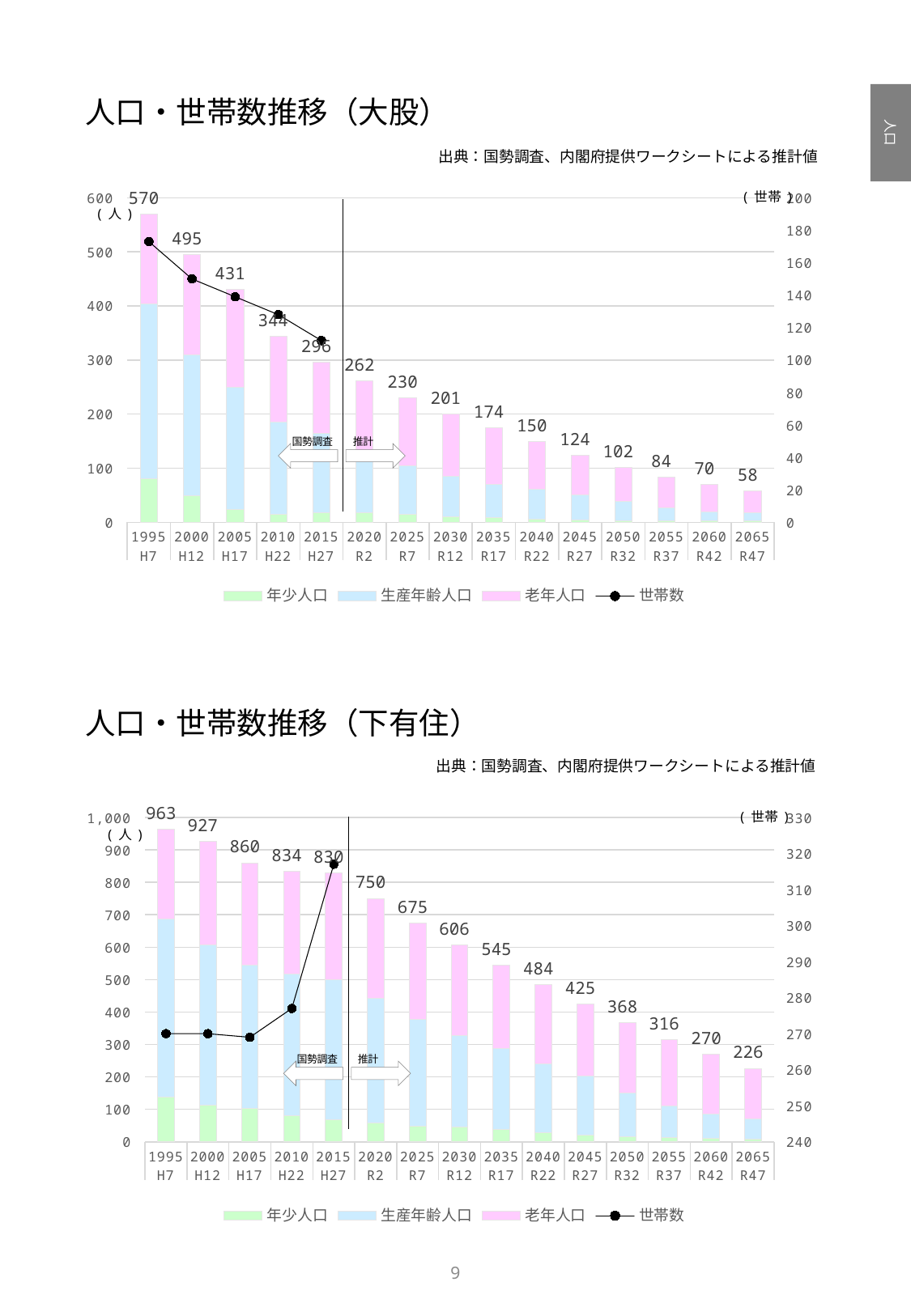

人口
# 人口・世帯数推移（大股）
出典：国勢調査、内閣府提供ワークシートによる推計値

### Chart

| Category | 年少人口 | 生産年齢人口 | 老年人口 | 計 | 世帯数 |
|---|---|---|---|---|---|
| 1995 | 80.0 | 324.0 | 166.0 | 570.0 | 173.0 |
| 2000 | 49.0 | 260.0 | 186.0 | 495.0 | 150.0 |
| 2005 | 24.0 | 225.0 | 182.0 | 431.0 | 139.0 |
| 2010 | 14.0 | 171.0 | 159.0 | 344.0 | 128.0 |
| 2015 | 18.0 | 146.0 | 132.0 | 296.0 | 112.0 |
| 2020 | 17.909156118 | 111.57248000000001 | 132.63606000000001 | 262.117696118 | None |
| 2025 | 14.382898112550816 | 90.3734013259 | 125.36044990319999 | 230.1167493416508 | None |
| 2030 | 9.947585701991674 | 75.22862712880858 | 115.35981880231988 | 200.53603163312013 | None |
| 2035 | 8.28931779437339 | 62.12455320271886 | 103.74706301005843 | 174.16093400715067 | None |
| 2040 | 6.209201444625318 | 54.71647116395792 | 88.80461708213655 | 149.7302896907198 | None |
| 2045 | 4.416674731223192 | 45.62088553431077 | 73.7803597480567 | 123.81792001359065 | None |
| 2050 | 3.217243643693907 | 36.00426333917082 | 62.31808282486755 | 101.53958980773228 | None |
| 2055 | 2.7734970223506337 | 23.256851493920873 | 57.768641104739 | 83.7989896210105 | None |
| 2060 | 2.4586092376249535 | 16.449503579652976 | 50.72408750105208 | 69.63220031833 | None |
| 2065 | 1.9507452170727266 | 14.974269198794634 | 40.98632306634451 | 57.91133748221187 | None |
人口・世帯数推移（下有住）
出典：国勢調査、内閣府提供ワークシートによる推計値

### Chart

| Category | 年少人口 | 生産年齢人口 | 老年人口 | 計 | 世帯数 |
|---|---|---|---|---|---|
| 1995 | 139.0 | 547.0 | 277.0 | 963.0 | 270.0 |
| 2000 | 112.0 | 495.0 | 320.0 | 927.0 | 270.0 |
| 2005 | 103.0 | 442.0 | 315.0 | 860.0 | 269.0 |
| 2010 | 80.0 | 438.0 | 316.0 | 834.0 | 277.0 |
| 2015 | 67.0 | 433.0 | 330.0 | 830.0 | 317.0 |
| 2020 | 57.9460432518 | 385.08265 | 307.30974000000003 | 750.3384332518001 | None |
| 2025 | 47.5070159398864 | 329.1903780669 | 298.185259681 | 674.8826536877864 | None |
| 2030 | 45.76145726344211 | 281.9583885123566 | 278.06558476079005 | 605.7854305365888 | None |
| 2035 | 37.50924681954894 | 251.33589536240407 | 255.8622160142155 | 544.7073581961686 | None |
| 2040 | 29.335447378281753 | 210.79062527412196 | 243.63897690275243 | 483.7650495551561 | None |
| 2045 | 21.834357563215832 | 182.01908179113354 | 221.31310277446315 | 425.1665421288125 | None |
| 2050 | 16.010616171970852 | 133.846694132236 | 217.86044665175848 | 367.71775695596534 | None |
| 2055 | 12.541386910166576 | 97.40466405440077 | 206.04935126728208 | 315.9954022318494 | None |
| 2060 | 9.950720294447265 | 75.46849228125836 | 184.54477993243287 | 269.9639925081385 | None |
| 2065 | 8.029419302218468 | 61.671796514201574 | 156.46533556714144 | 226.16655138356148 | None |
9